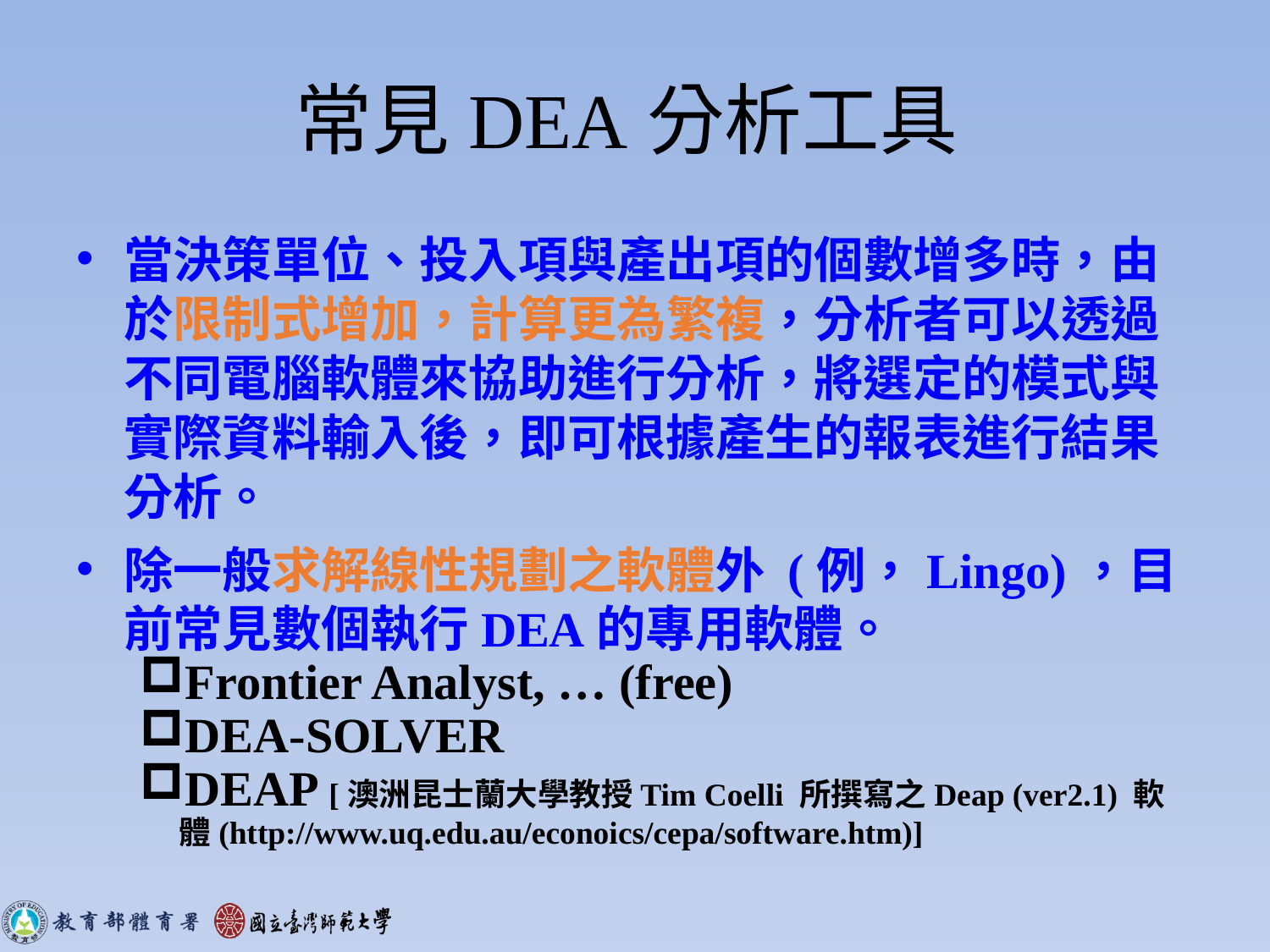

# 常見DEA分析工具
當決策單位、投入項與產出項的個數增多時，由於限制式增加，計算更為繁複，分析者可以透過不同電腦軟體來協助進行分析，將選定的模式與實際資料輸入後，即可根據產生的報表進行結果分析。
除一般求解線性規劃之軟體外 (例，Lingo)，目前常見數個執行DEA的專用軟體。
Frontier Analyst, … (free)
DEA-SOLVER
DEAP [澳洲昆士蘭大學教授Tim Coelli 所撰寫之Deap (ver2.1) 軟體(http://www.uq.edu.au/econoics/cepa/software.htm)]